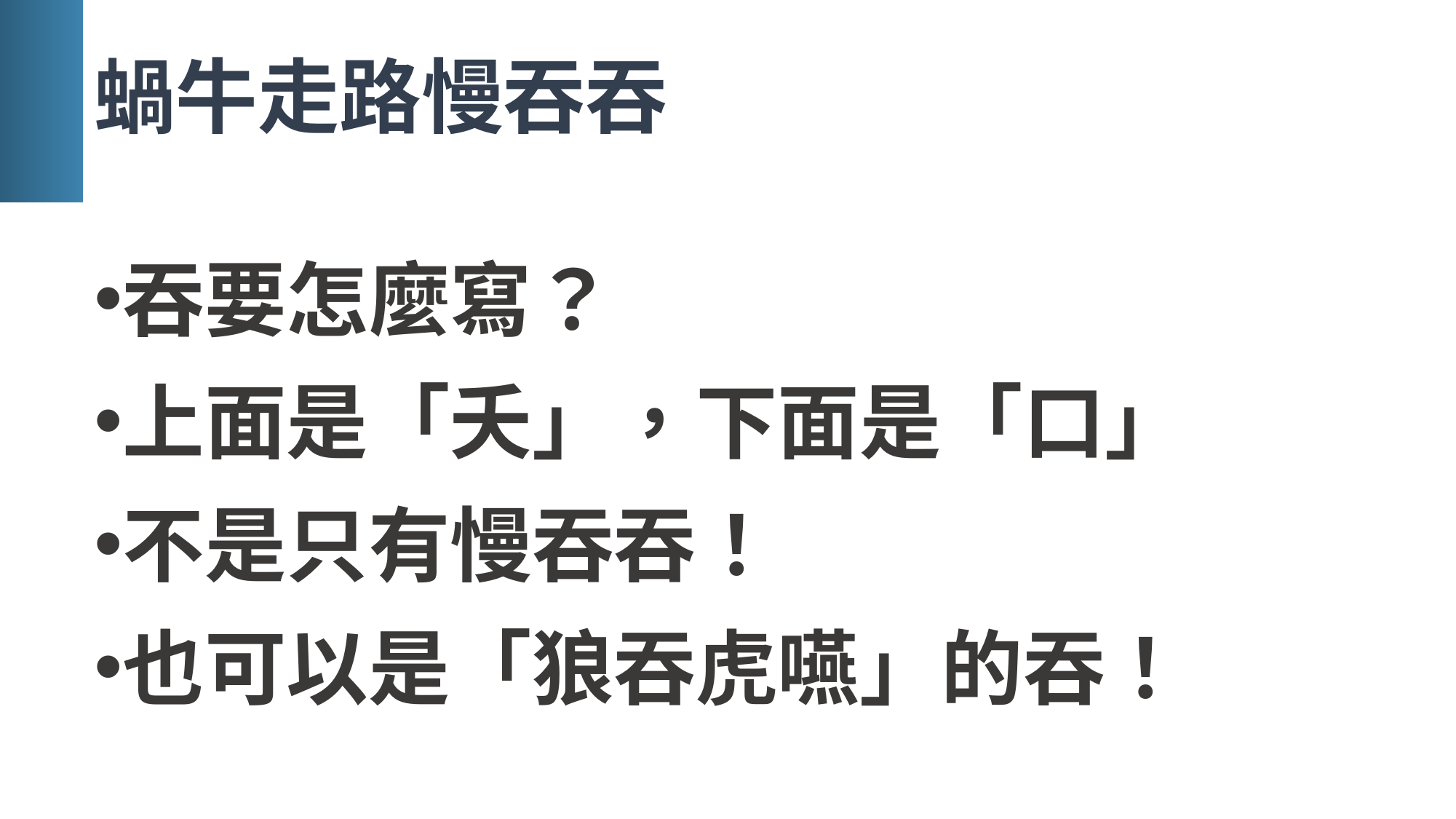

# 蝸牛走路慢吞吞
吞要怎麼寫？
上面是「夭」，下面是「口」
不是只有慢吞吞！
也可以是「狼吞虎嚥」的吞！